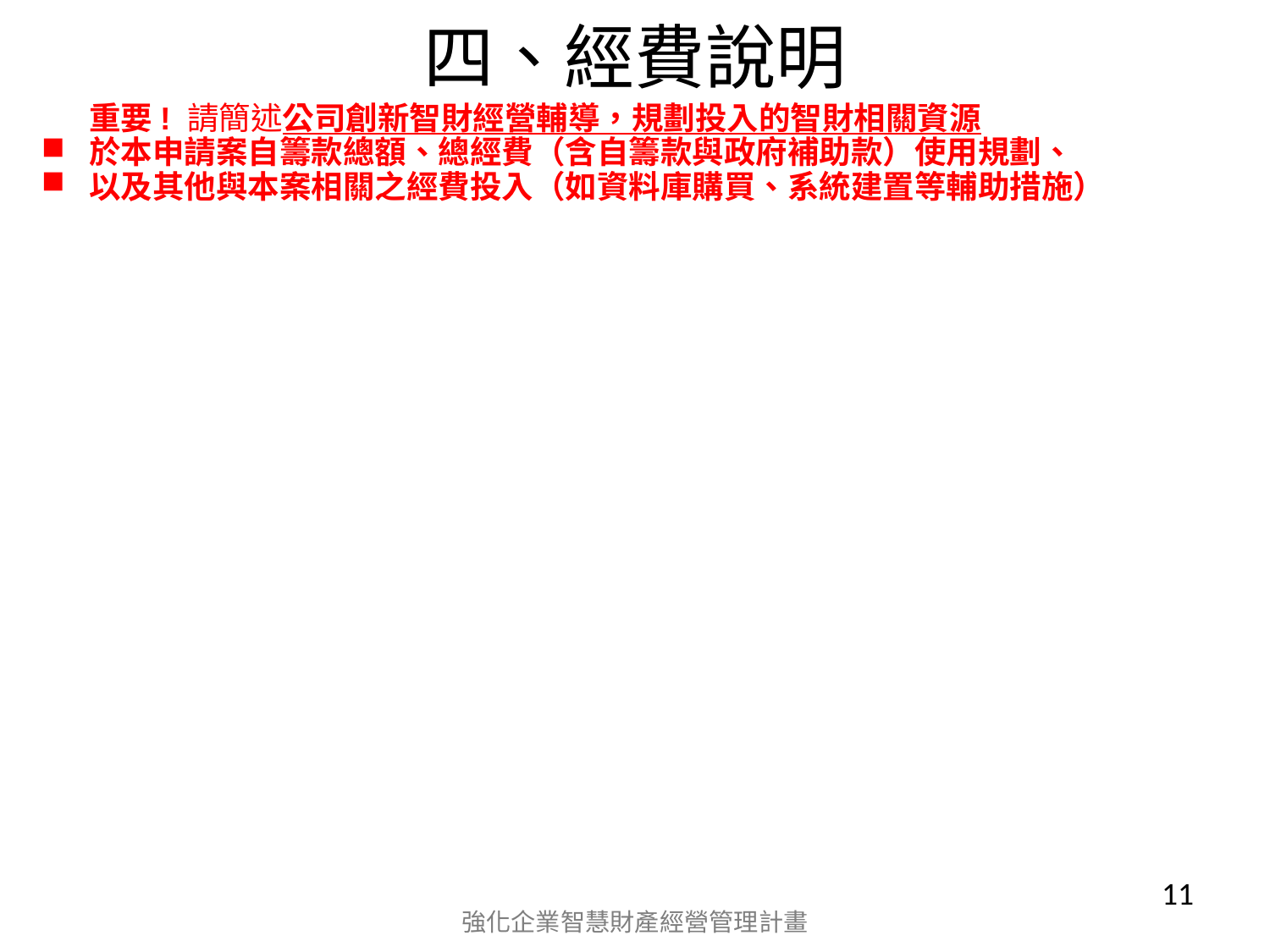

# 四、經費說明
	重要! 請簡述公司創新智財經營輔導，規劃投入的智財相關資源
於本申請案自籌款總額、總經費（含自籌款與政府補助款）使用規劃、
以及其他與本案相關之經費投入（如資料庫購買、系統建置等輔助措施）
11
強化企業智慧財產經營管理計畫